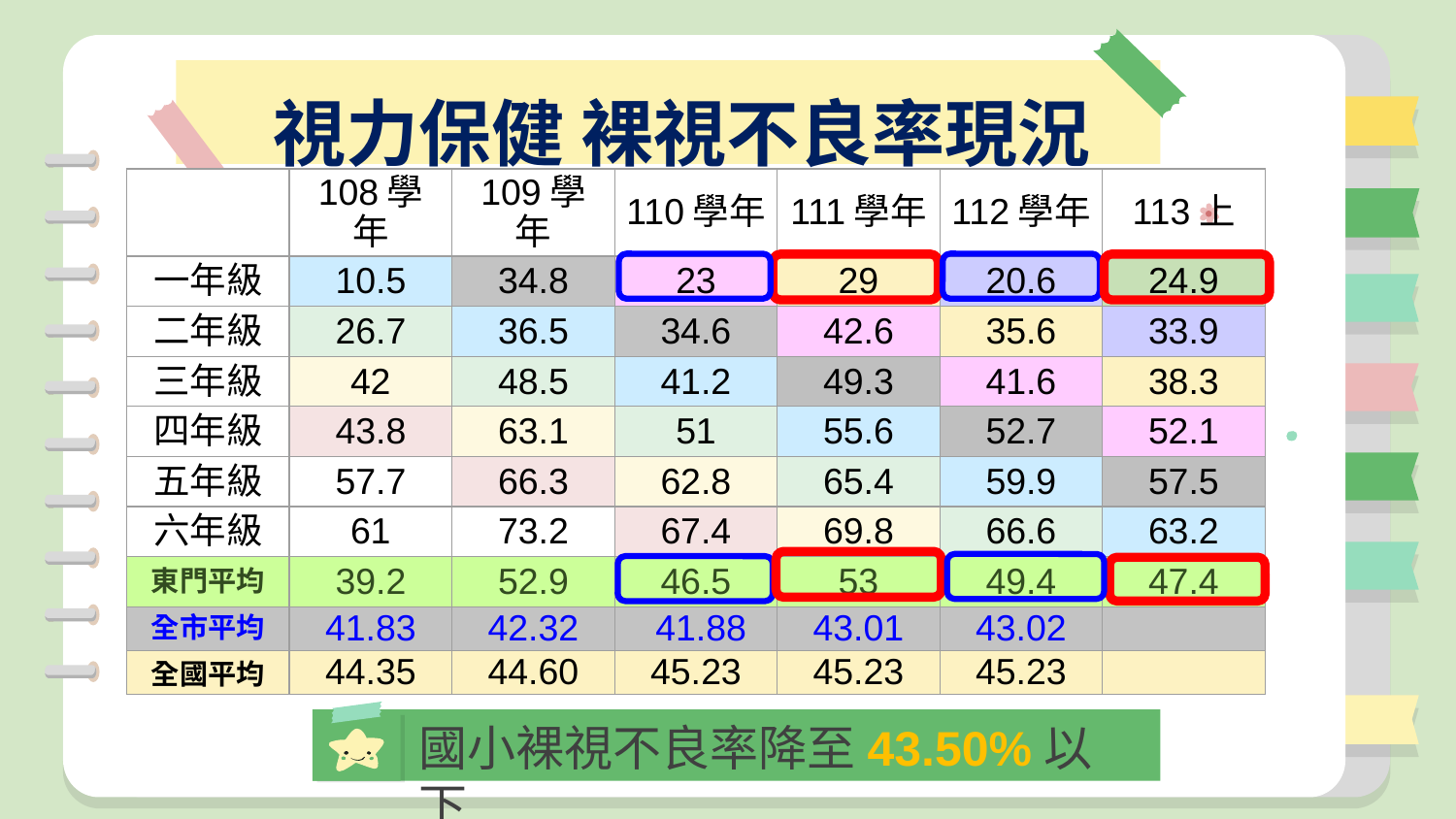

# 視力保健 裸視不良率現況

|  | 108學年 | 109學年 | 110學年 | 111學年 | 112學年 | 113上 |
| --- | --- | --- | --- | --- | --- | --- |
| 一年級 | 10.5 | 34.8 | 23 | 29 | 20.6 | 24.9 |
| 二年級 | 26.7 | 36.5 | 34.6 | 42.6 | 35.6 | 33.9 |
| 三年級 | 42 | 48.5 | 41.2 | 49.3 | 41.6 | 38.3 |
| 四年級 | 43.8 | 63.1 | 51 | 55.6 | 52.7 | 52.1 |
| 五年級 | 57.7 | 66.3 | 62.8 | 65.4 | 59.9 | 57.5 |
| 六年級 | 61 | 73.2 | 67.4 | 69.8 | 66.6 | 63.2 |
| 東門平均 | 39.2 | 52.9 | 46.5 | 53 | 49.4 | 47.4 |
| 全市平均 | 41.83 | 42.32 | 41.88 | 43.01 | 43.02 |  |
| 全國平均 | 44.35 | 44.60 | 45.23 | 45.23 | 45.23 |  |

國小裸視不良率降至43.50%以下